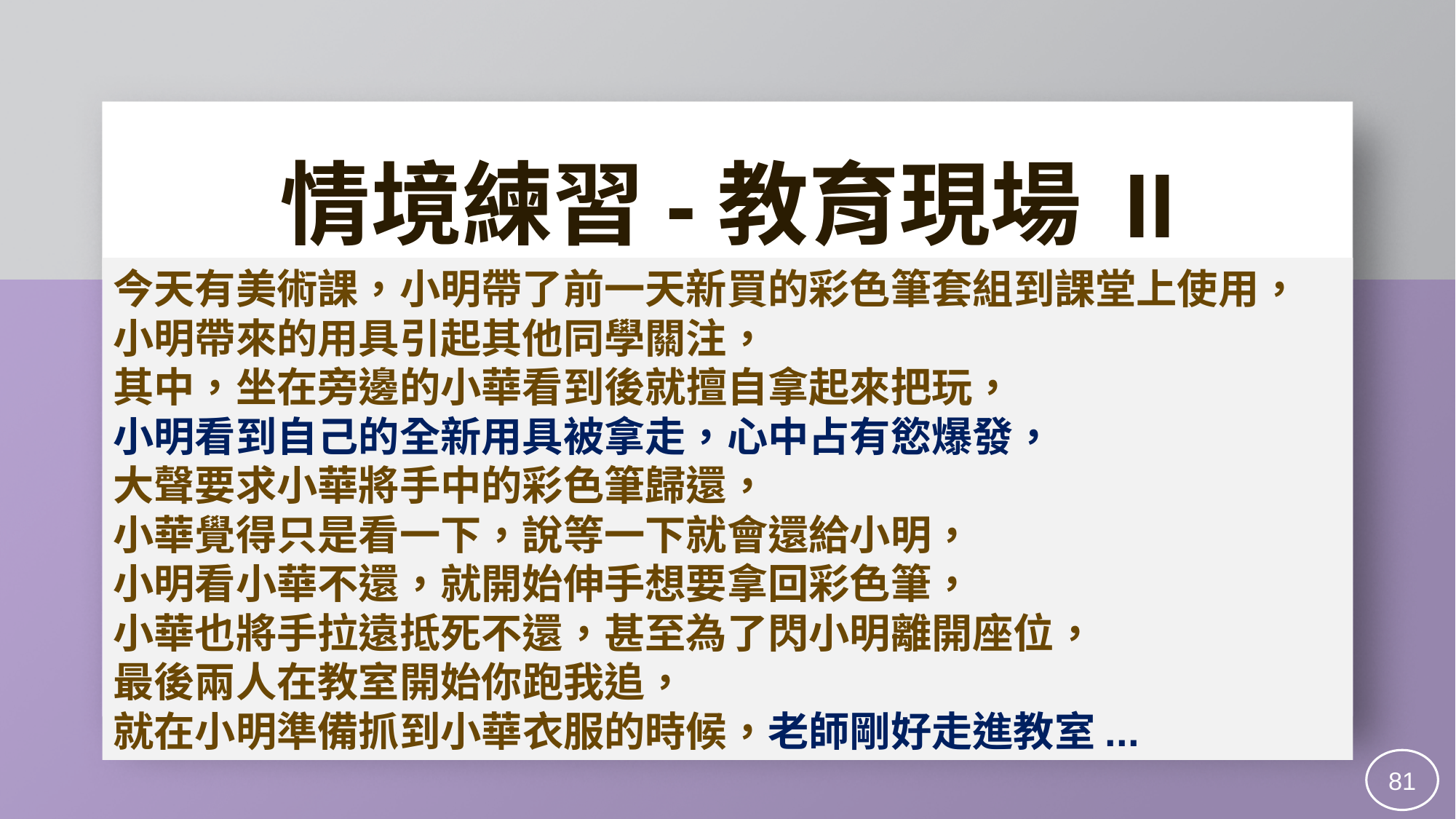

情境練習-教育現場 II
今天有美術課，小明帶了前一天新買的彩色筆套組到課堂上使用，
小明帶來的用具引起其他同學關注，
其中，坐在旁邊的小華看到後就擅自拿起來把玩，
小明看到自己的全新用具被拿走，心中占有慾爆發，
大聲要求小華將手中的彩色筆歸還，
小華覺得只是看一下，說等一下就會還給小明，
小明看小華不還，就開始伸手想要拿回彩色筆，
小華也將手拉遠抵死不還，甚至為了閃小明離開座位，
最後兩人在教室開始你跑我追，
就在小明準備抓到小華衣服的時候，老師剛好走進教室...
81